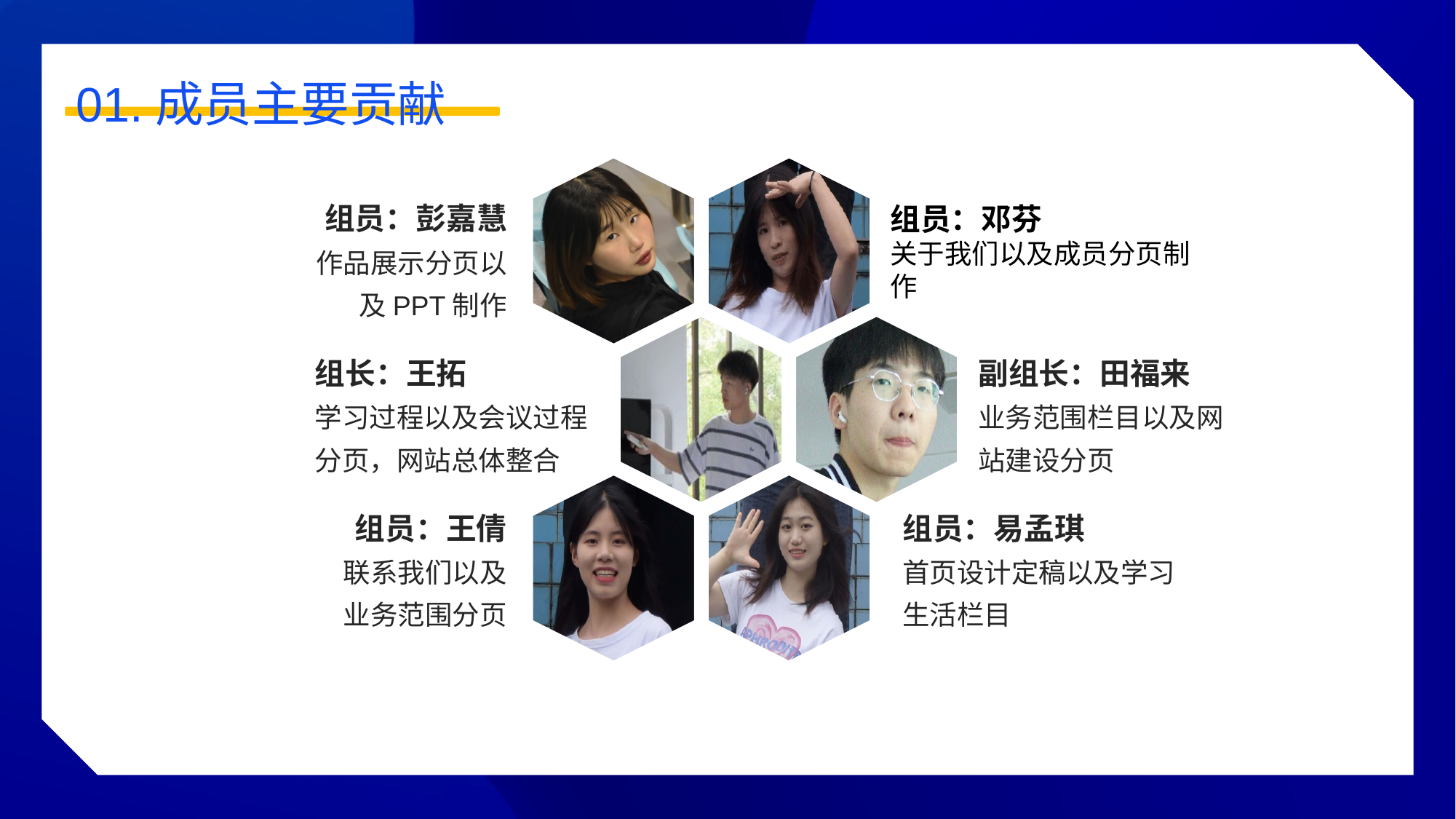

01.成员主要贡献

组员：彭嘉慧
作品展示分页以及PPT制作
组员：邓芬
关于我们以及成员分页制作
组长：王拓
学习过程以及会议过程分页，网站总体整合
副组长：田福来
业务范围栏目以及网站建设分页
组员：王倩
联系我们以及业务范围分页
组员：易孟琪
首页设计定稿以及学习生活栏目